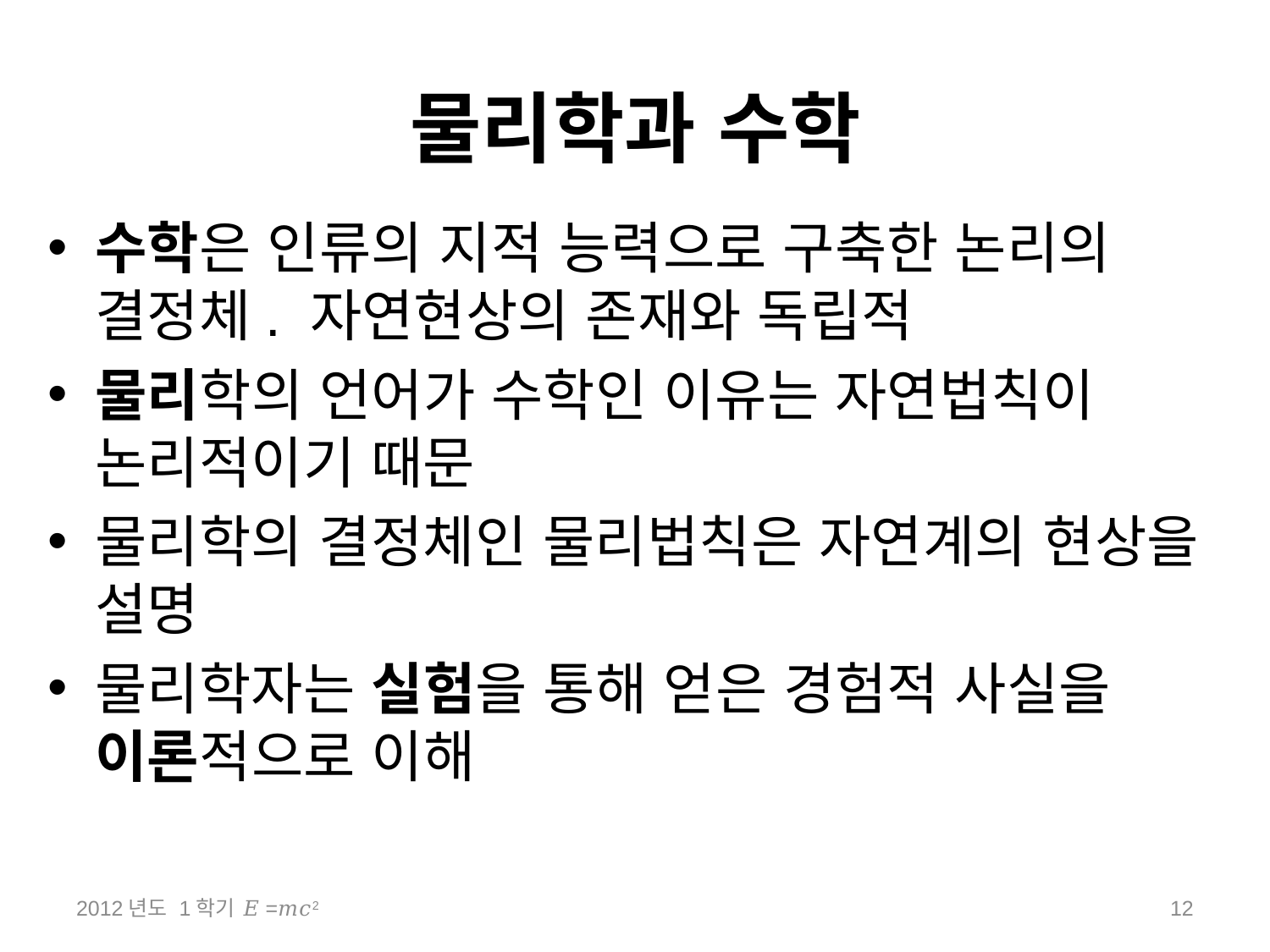

물리학과 수학
수학은 인류의 지적 능력으로 구축한 논리의 결정체. 자연현상의 존재와 독립적
물리학의 언어가 수학인 이유는 자연법칙이 논리적이기 때문
물리학의 결정체인 물리법칙은 자연계의 현상을 설명
물리학자는 실험을 통해 얻은 경험적 사실을 이론적으로 이해

2012년도 1학기 𝐸=𝑚𝑐2
12